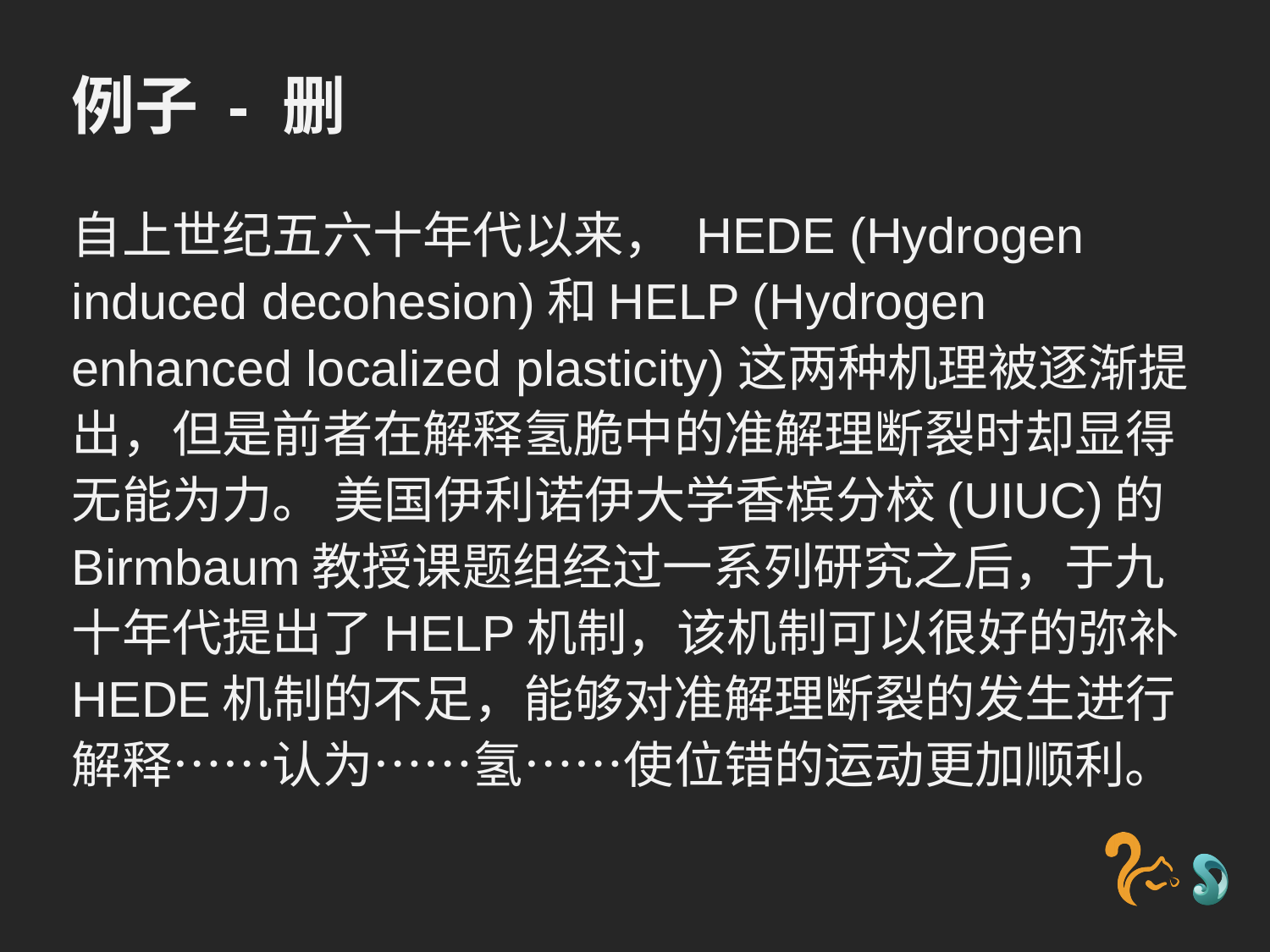

# 例子 - 删
自上世纪五六十年代以来， HEDE (Hydrogen induced decohesion)和HELP (Hydrogen enhanced localized plasticity)这两种机理被逐渐提出，但是前者在解释氢脆中的准解理断裂时却显得无能为力。 美国伊利诺伊大学香槟分校(UIUC)的Birmbaum教授课题组经过一系列研究之后，于九十年代提出了HELP机制，该机制可以很好的弥补HEDE机制的不足，能够对准解理断裂的发生进行解释……认为……氢……使位错的运动更加顺利。